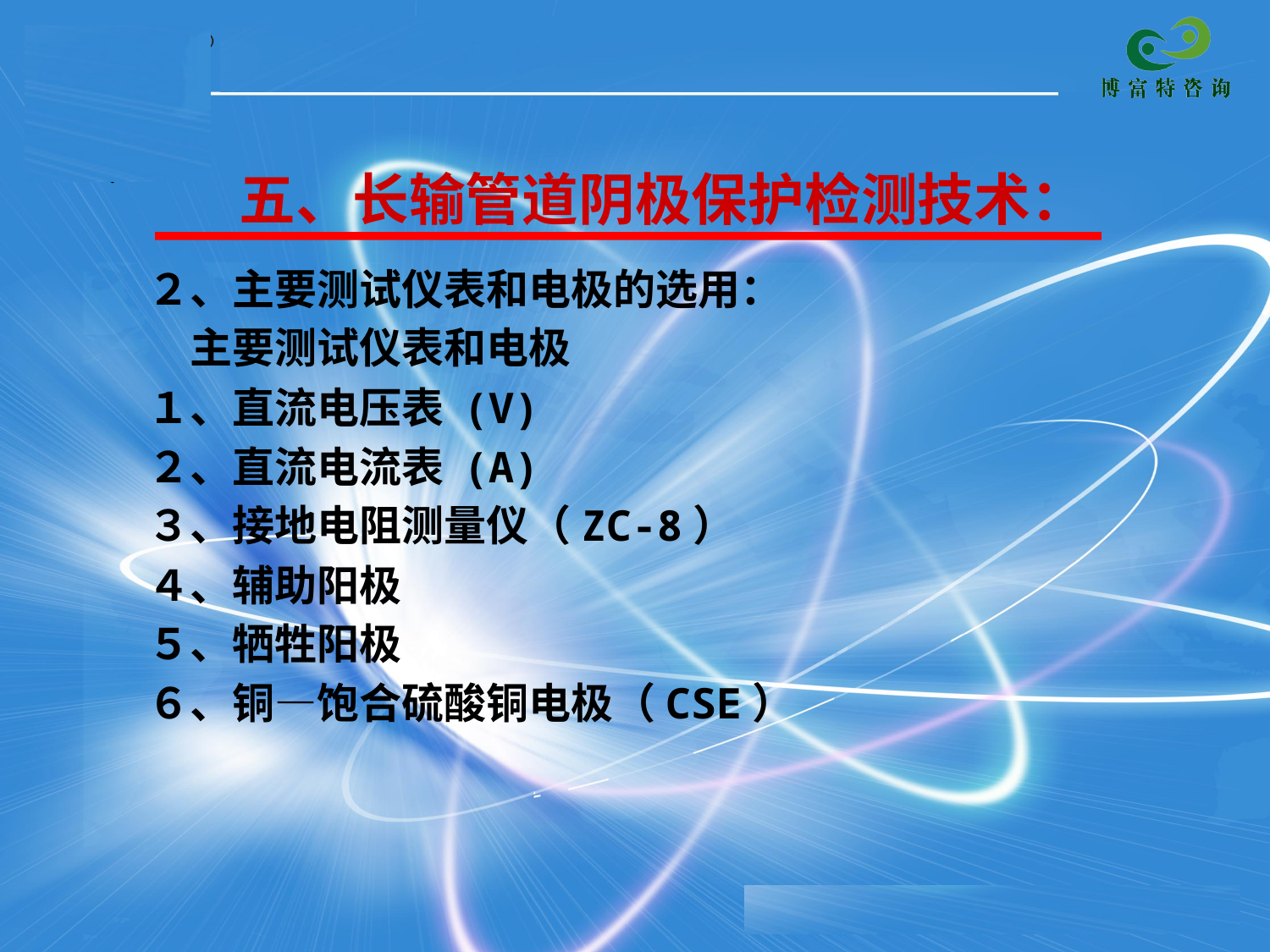

# 五、长输管道阴极保护检测技术：

２、主要测试仪表和电极的选用：
　主要测试仪表和电极
１、直流电压表 (V)
２、直流电流表 (A)
３、接地电阻测量仪（ZC-8）
４、辅助阳极
５、牺牲阳极
６、铜—饱合硫酸铜电极（CSE）